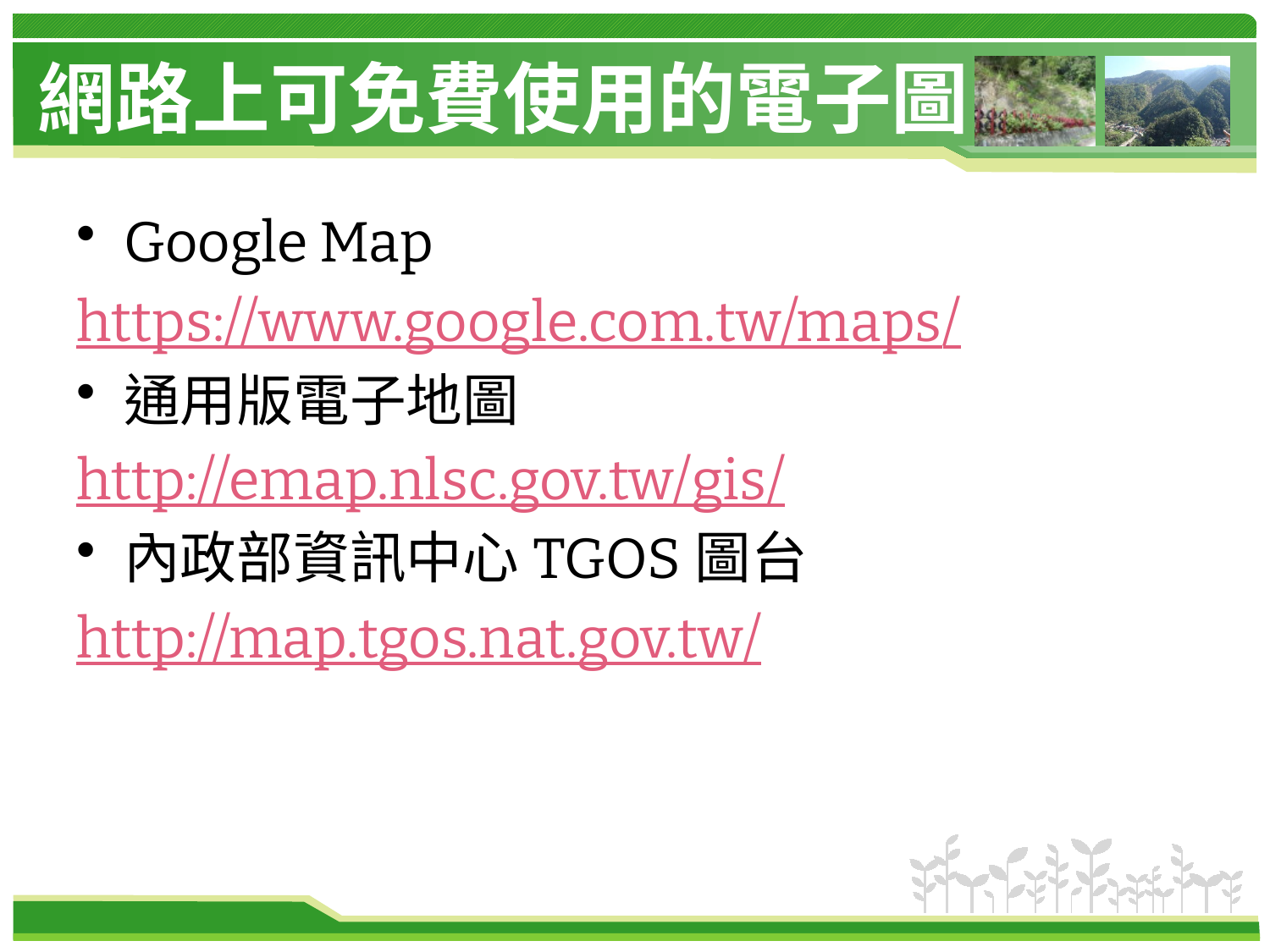

# 網路上可免費使用的電子圖
Google Map
https://www.google.com.tw/maps/
通用版電子地圖
http://emap.nlsc.gov.tw/gis/
內政部資訊中心TGOS圖台
http://map.tgos.nat.gov.tw/